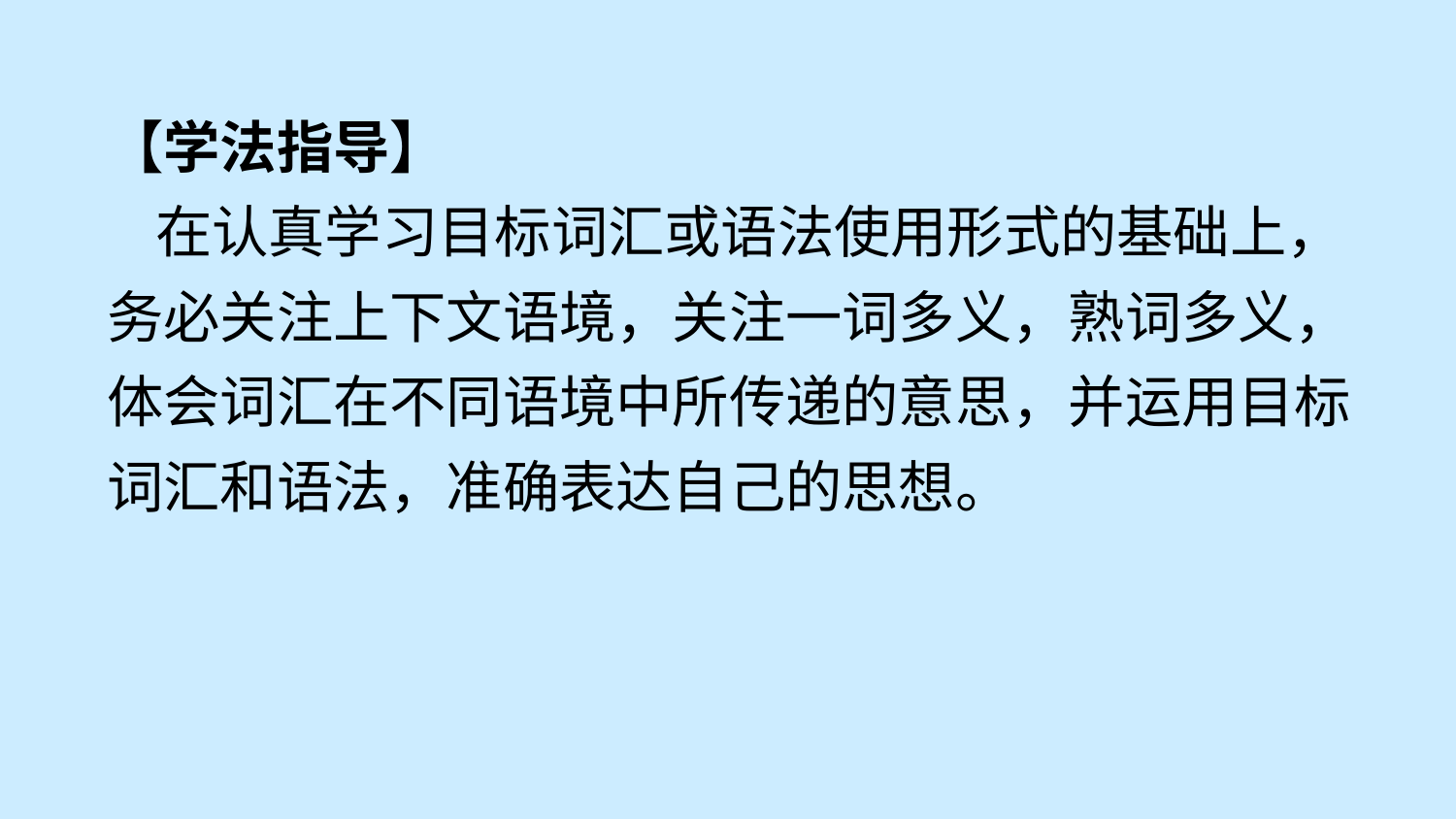

【学法指导】
在认真学习目标词汇或语法使用形式的基础上，务必关注上下文语境，关注一词多义，熟词多义，体会词汇在不同语境中所传递的意思，并运用目标词汇和语法，准确表达自己的思想。